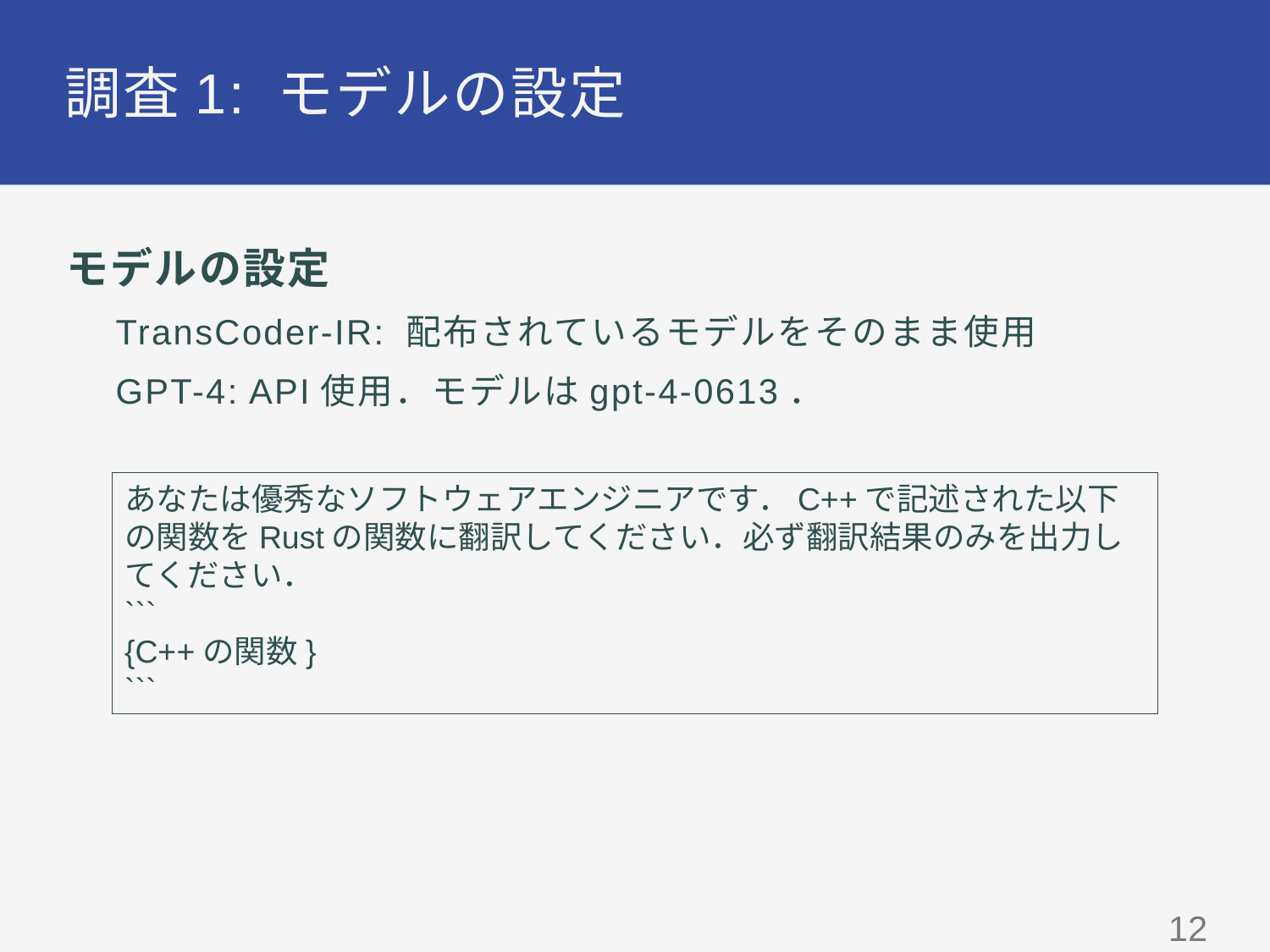

# 調査1: モデルの設定
モデルの設定
TransCoder-IR: 配布されているモデルをそのまま使用
GPT-4: API使用．モデルはgpt-4-0613．

あなたは優秀なソフトウェアエンジニアです．C++で記述された以下の関数をRustの関数に翻訳してください．必ず翻訳結果のみを出力してください．
```
{C++の関数}
```
12